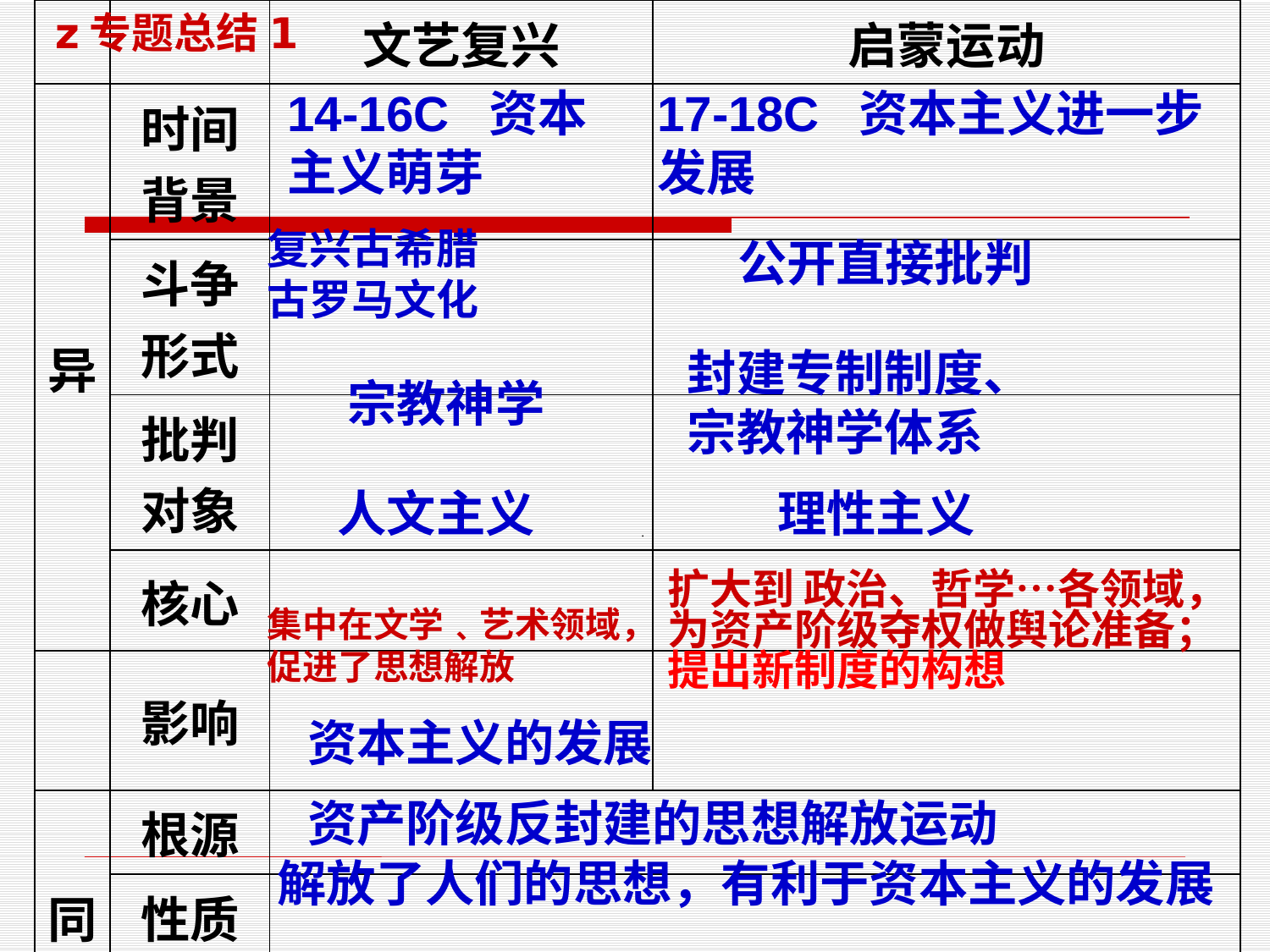

|  |  | 文艺复兴 | 启蒙运动 |
| --- | --- | --- | --- |
| 异 | 时间 背景 |  |  |
|  | 斗争形式 |  |  |
|  | 批判对象 |  |  |
|  | 核心 |  |  |
|  | 影响 |  |  |
| 同 | 根源 |  |  |
|  | 性质 |  |  |
|  | 影响 |  |  |
z专题总结1
14-16C  资本主义萌芽
17-18C  资本主义进一步发展
复兴古希腊
古罗马文化
公开直接批判
封建专制制度、
宗教神学体系
宗教神学
人文主义
理性主义

扩大到 政治、哲学…各领域，为资产阶级夺权做舆论准备；提出新制度的构想
集中在文学﹑艺术领域，
促进了思想解放

资本主义的发展
资产阶级反封建的思想解放运动
解放了人们的思想，有利于资本主义的发展